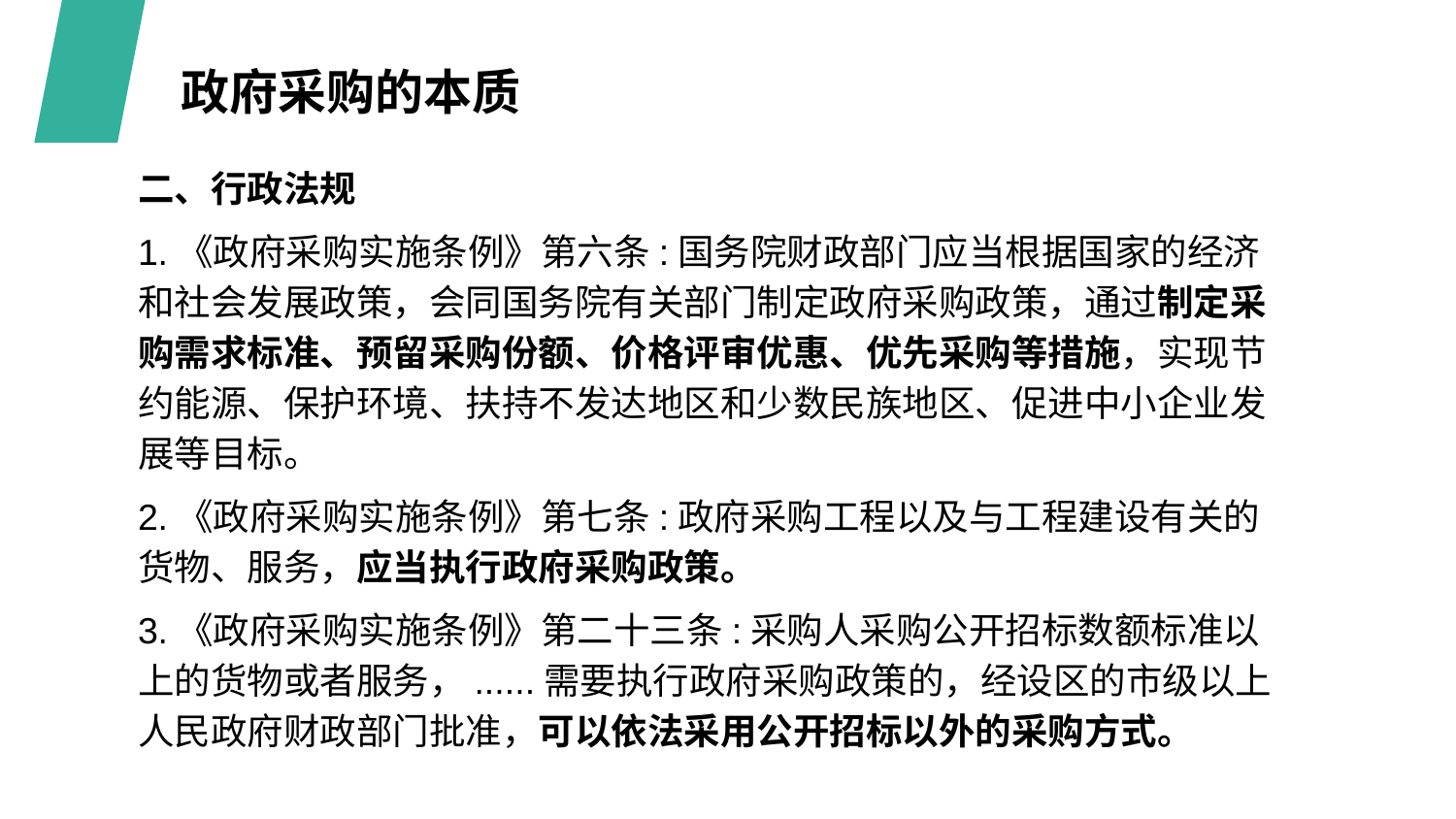

政府采购的本质
二、行政法规
1.《政府采购实施条例》第六条:国务院财政部门应当根据国家的经济和社会发展政策，会同国务院有关部门制定政府采购政策，通过制定采购需求标准、预留采购份额、价格评审优惠、优先采购等措施，实现节约能源、保护环境、扶持不发达地区和少数民族地区、促进中小企业发展等目标。
2.《政府采购实施条例》第七条:政府采购工程以及与工程建设有关的货物、服务，应当执行政府采购政策。
3.《政府采购实施条例》第二十三条:采购人采购公开招标数额标准以上的货物或者服务，......需要执行政府采购政策的，经设区的市级以上人民政府财政部门批准，可以依法采用公开招标以外的采购方式。